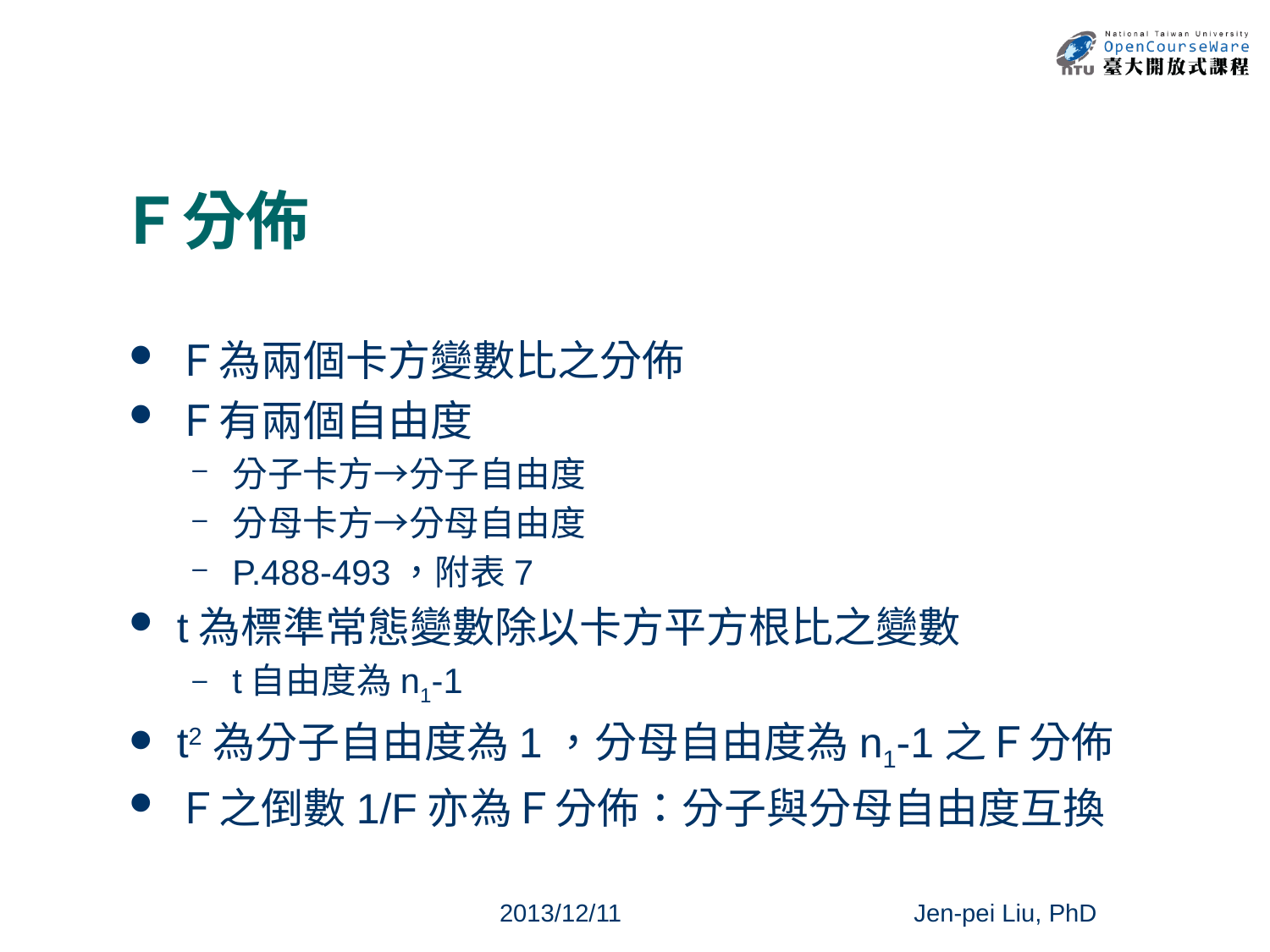

# Ｆ分佈
Ｆ為兩個卡方變數比之分佈
Ｆ有兩個自由度
分子卡方→分子自由度
分母卡方→分母自由度
P.488-493，附表7
t為標準常態變數除以卡方平方根比之變數
t自由度為n1-1
t2為分子自由度為1，分母自由度為n1-1之Ｆ分佈
Ｆ之倒數1/F亦為Ｆ分佈：分子與分母自由度互換
6
2013/12/11
Jen-pei Liu, PhD